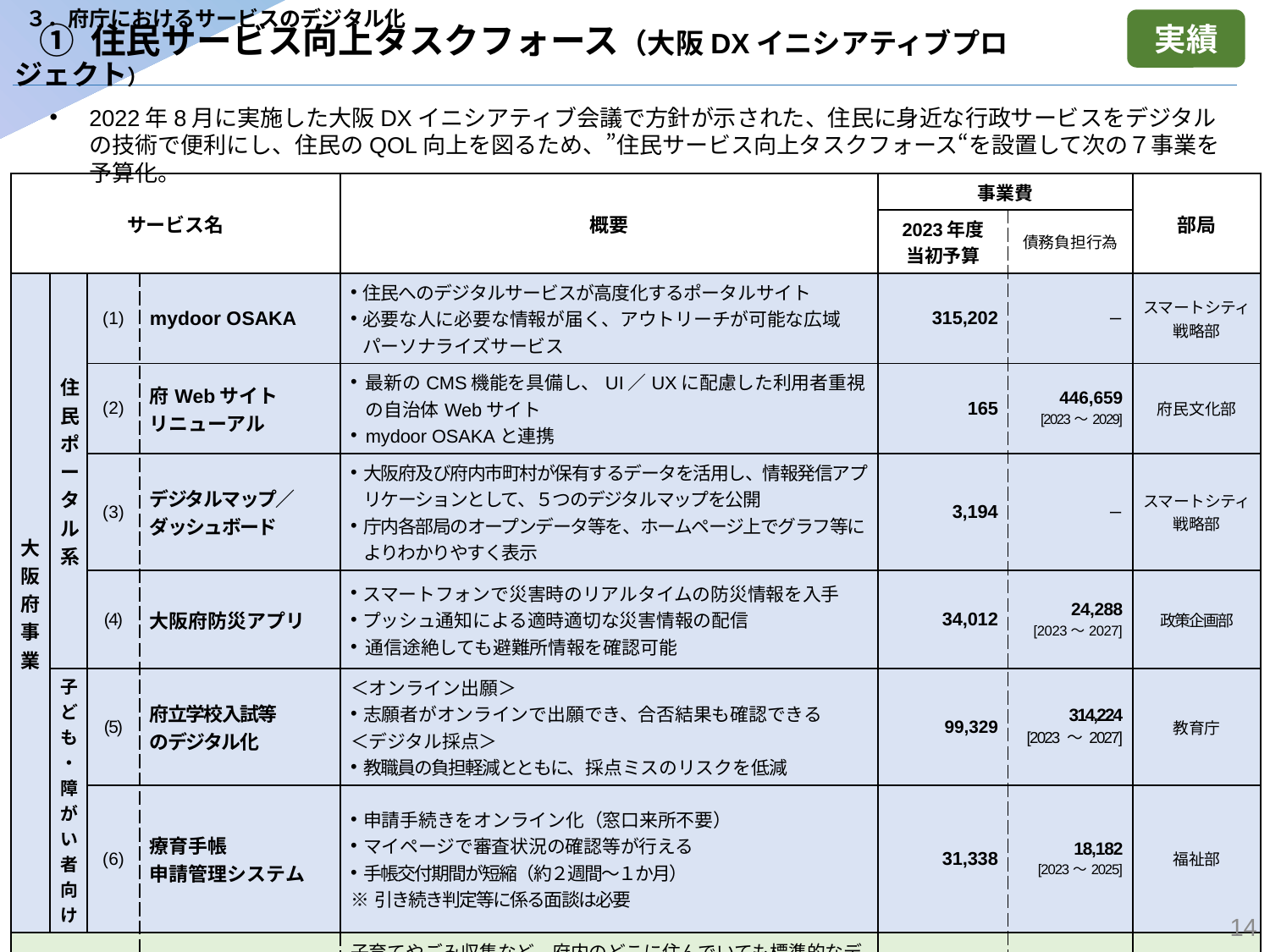

３．府庁におけるサービスのデジタル化
実績
# ① 住民サービス向上タスクフォース（大阪DXイニシアティブプロジェクト）
2022年8月に実施した大阪DXイニシアティブ会議で方針が示された、住民に身近な行政サービスをデジタルの技術で便利にし、住民のQOL向上を図るため、”住民サービス向上タスクフォース“を設置して次の７事業を予算化。
| サービス名 |  |  |  | 概要 | 事業費 |  | 部局 |
| --- | --- | --- | --- | --- | --- | --- | --- |
|  |  |  |  |  | 2023年度 当初予算 | 債務負担行為 |  |
| 大阪府事業 | 住民ポータル系 | (1) | mydoor OSAKA | 住民へのデジタルサービスが高度化するポータルサイト 必要な人に必要な情報が届く、アウトリーチが可能な広域パーソナライズサービス | 315,202 | ー | スマートシティ 戦略部 |
|  |  | (2) | 府Webサイト リニューアル | 最新のCMS機能を具備し、UI／UXに配慮した利用者重視の自治体Webサイト mydoor OSAKAと連携 | 165 | 446,659 [2023～2029] | 府民文化部 |
|  |  | (3) | デジタルマップ／ ダッシュボード | 大阪府及び府内市町村が保有するデータを活用し、情報発信アプリケーションとして、５つのデジタルマップを公開 庁内各部局のオープンデータ等を、ホームページ上でグラフ等によりわかりやすく表示 | 3,194 | ー | スマートシティ 戦略部 |
|  |  | (4) | 大阪府防災アプリ | スマートフォンで災害時のリアルタイムの防災情報を入手 プッシュ通知による適時適切な災害情報の配信 通信途絶しても避難所情報を確認可能 | 34,012 | 24,288 [2023～2027] | 政策企画部 |
|  | 子ども・障がい者向け | (5) | 府立学校入試等 のデジタル化 | ＜オンライン出願＞ 志願者がオンラインで出願でき、合否結果も確認できる ＜デジタル採点＞ 教職員の負担軽減とともに、採点ミスのリスクを低減 | 99,329 | 314,224 [2023 ～ 2027] | 教育庁 |
|  |  | (6) | 療育手帳 申請管理システム | 申請手続きをオンライン化（窓口来所不要） マイページで審査状況の確認等が行える 手帳交付期間が短縮（約２週間～１か月）　 ※引き続き判定等に係る面談は必要 | 31,338 | 18,182 [2023～2025] | 福祉部 |
| 市町村 支援 |  | (7) | デジタルサービス （LINE拡張機能） 導入促進事業 | 子育てやごみ収集など、府内のどこに住んでいても標準的なデジタルサービスを享受できる環境を整備するために、共同調達と必要経費の補助で未導入の市町村に対し支援 | 28,875 | ー | スマートシティ 戦略部 |
| 予算額合計 |  |  |  |  | 512,115 | 803,353 |  |
14